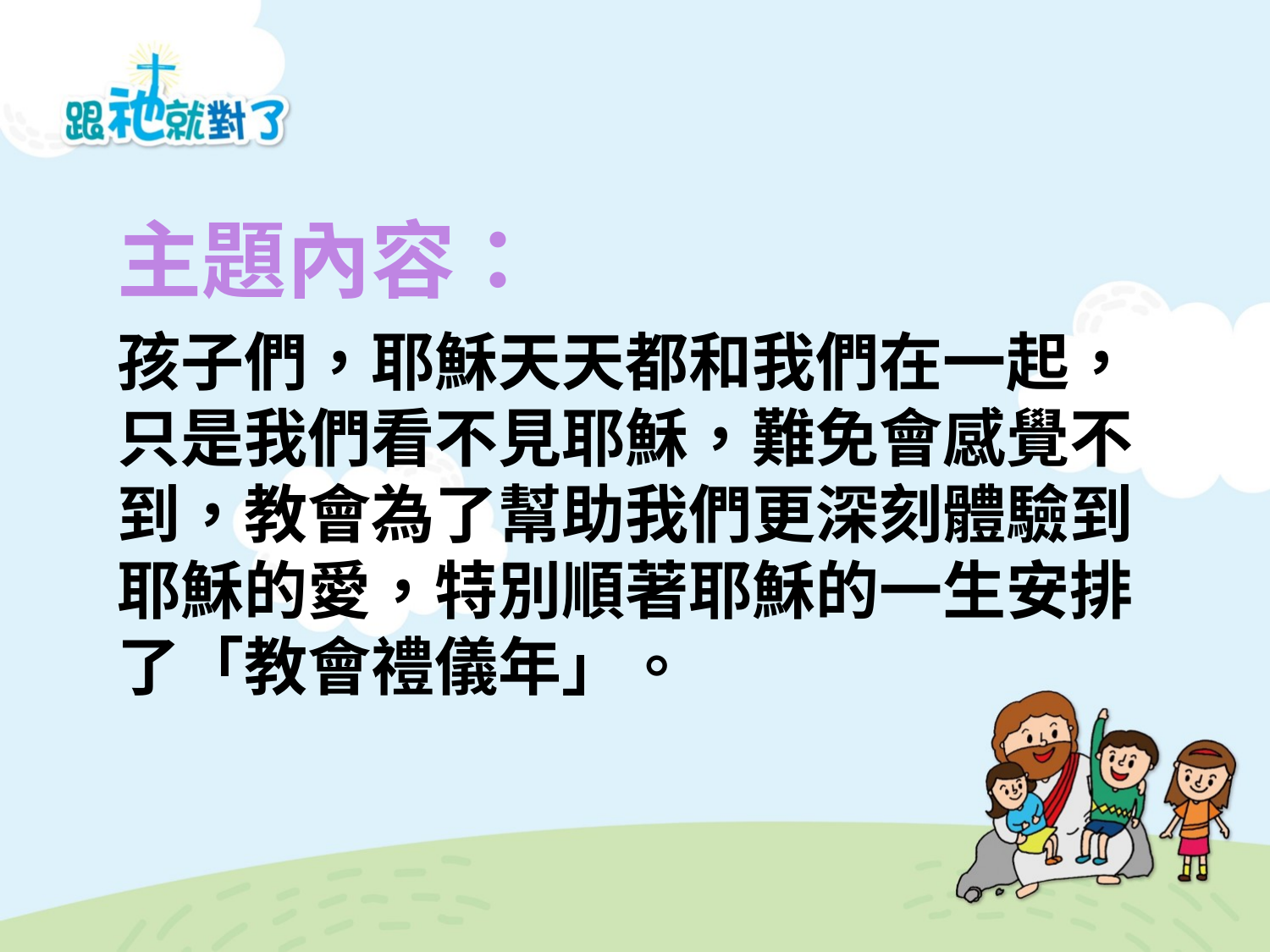

主題內容：
孩子們，耶穌天天都和我們在一起，只是我們看不見耶穌，難免會感覺不到，教會為了幫助我們更深刻體驗到耶穌的愛，特別順著耶穌的一生安排了「教會禮儀年」。